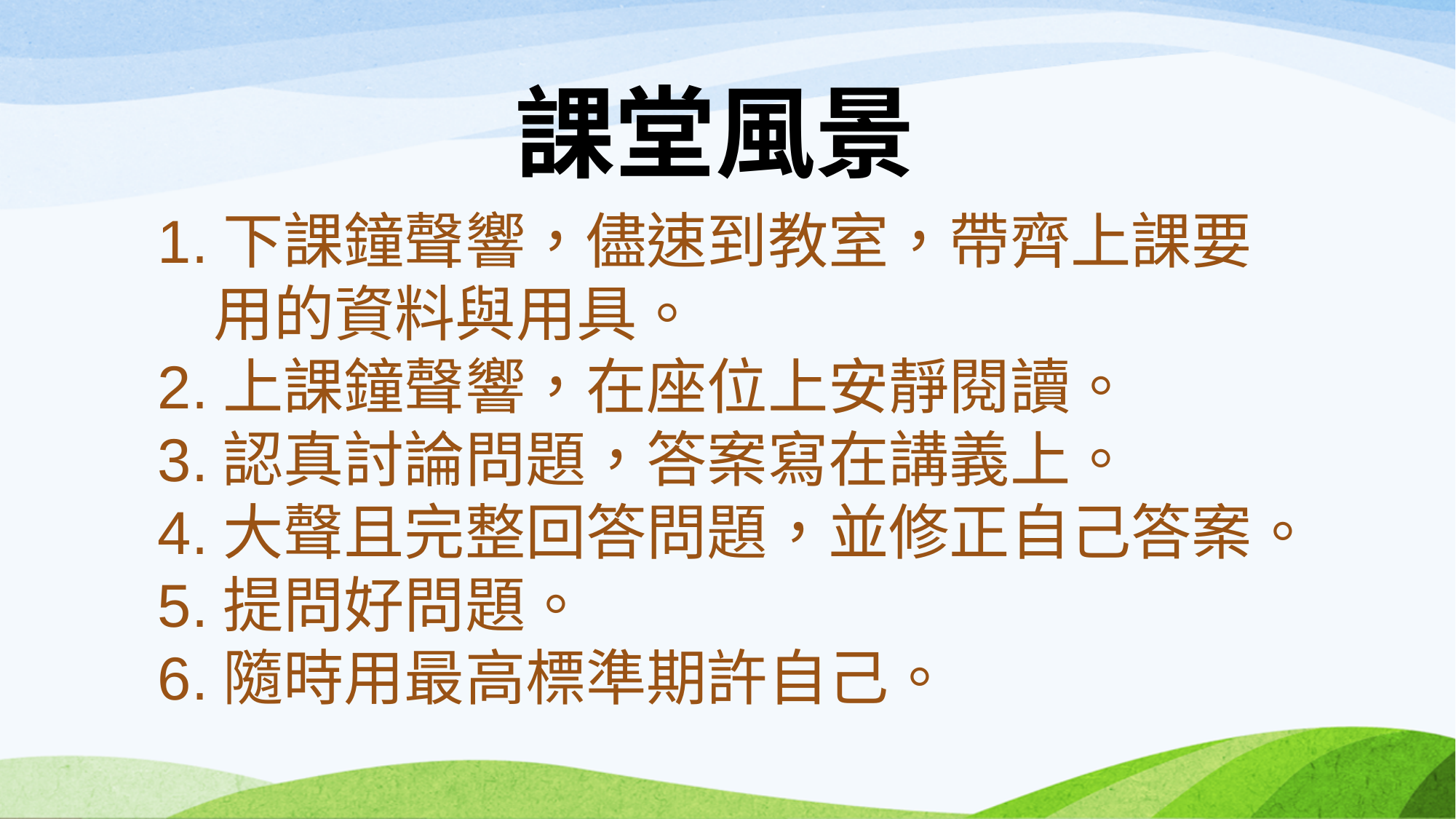

課堂風景
1.下課鐘聲響，儘速到教室，帶齊上課要
   用的資料與用具。
2.上課鐘聲響，在座位上安靜閱讀。
3.認真討論問題，答案寫在講義上。
4.大聲且完整回答問題，並修正自己答案。
5.提問好問題。
6.隨時用最高標準期許自己。